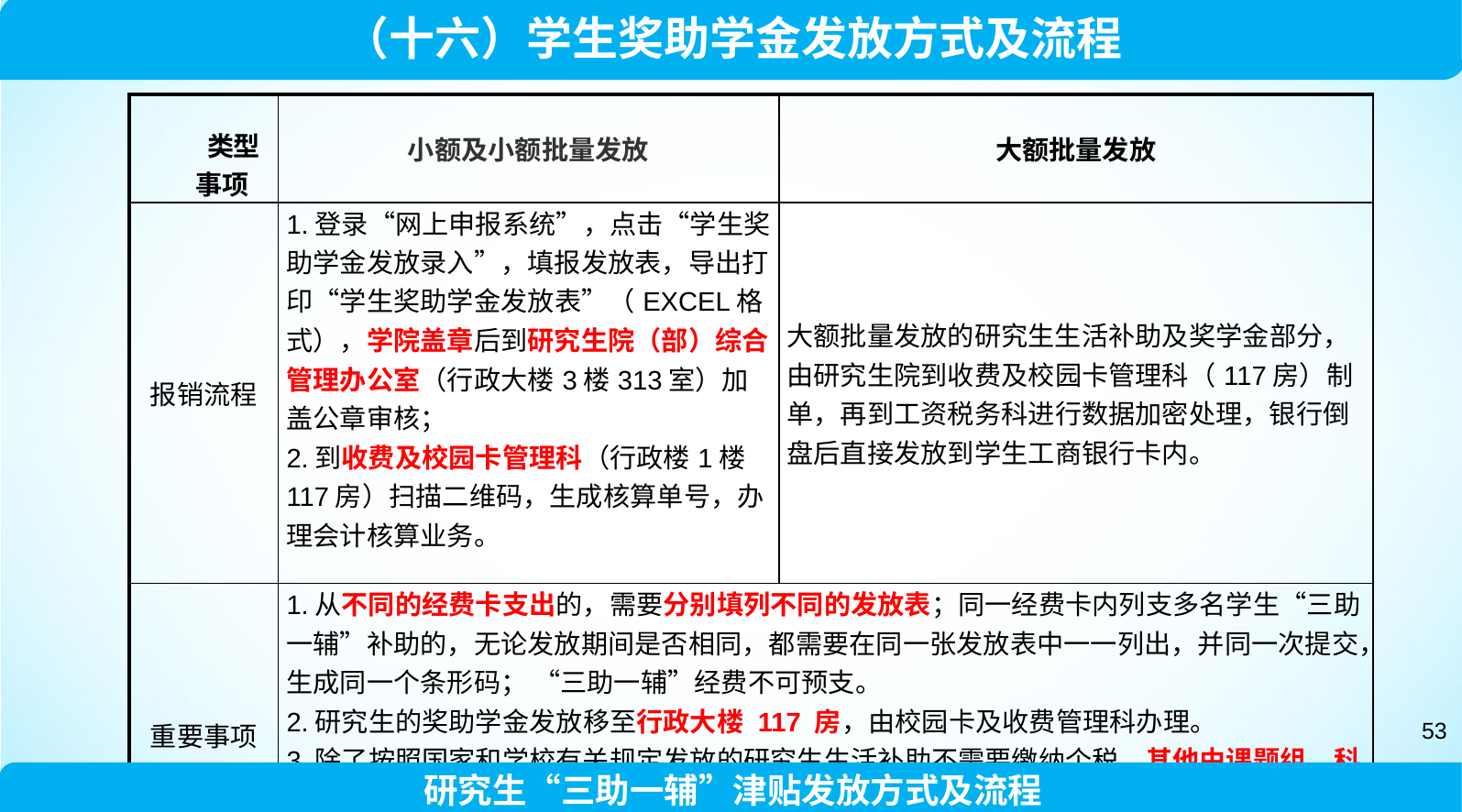

（十六）学生奖助学金发放方式及流程
| 类型 事项 | 小额及小额批量发放 | 大额批量发放 |
| --- | --- | --- |
| 报销流程 | 1.登录“网上申报系统”，点击“学生奖助学金发放录入”，填报发放表，导出打印“学生奖助学金发放表”（EXCEL格式），学院盖章后到研究生院（部）综合管理办公室（行政大楼3楼313室）加盖公章审核； 2.到收费及校园卡管理科（行政楼1楼117房）扫描二维码，生成核算单号，办理会计核算业务。 | 大额批量发放的研究生生活补助及奖学金部分，由研究生院到收费及校园卡管理科（117房）制单，再到工资税务科进行数据加密处理，银行倒盘后直接发放到学生工商银行卡内。 |
| 重要事项 | 1.从不同的经费卡支出的，需要分别填列不同的发放表；同一经费卡内列支多名学生“三助一辅”补助的，无论发放期间是否相同，都需要在同一张发放表中一一列出，并同一次提交，生成同一个条形码； “三助一辅”经费不可预支。 2.研究生的奖助学金发放移至行政大楼 117 房，由校园卡及收费管理科办理。 3.除了按照国家和学校有关规定发放的研究生生活补助不需要缴纳个税，其他由课题组、科研老师单独发放给学生的劳务性质的报酬，当月合并发放超过3500元的，按税法规定需要计算个人所得税。 |  |
53
研究生“三助一辅”津贴发放方式及流程